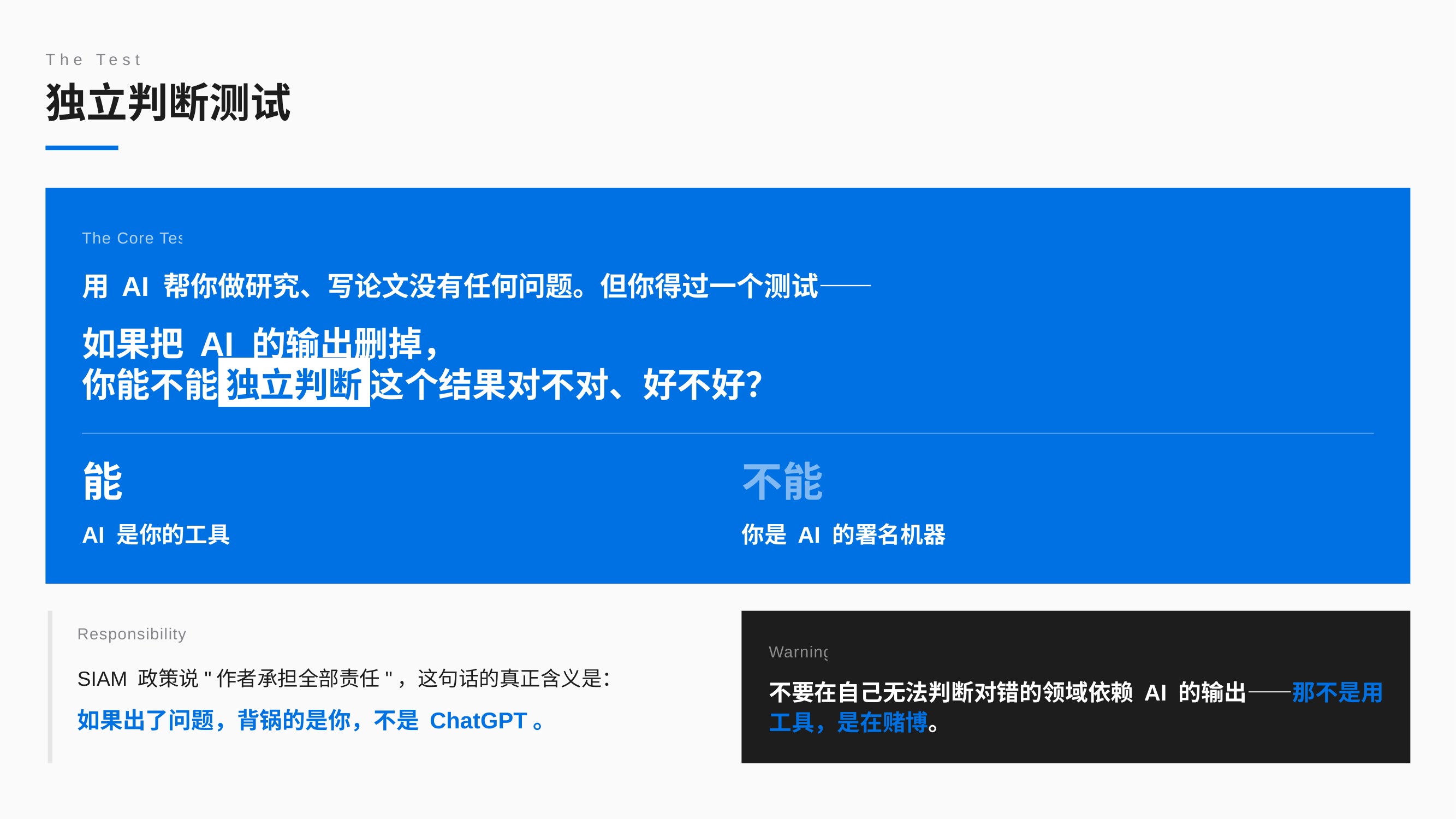

The Test
独立判断测试

The Core Test
用 AI 帮你做研究、写论文没有任何问题。但你得过一个测试——
如果把 AI 的输出删掉，
你能不能 独立判断 这个结果对不对、好不好？

能
不能
AI 是你的工具
你是 AI 的署名机器

Responsibility
Warning
SIAM 政策说"作者承担全部责任"，这句话的真正含义是：
不要在自己无法判断对错的领域依赖 AI 的输出——那不是用工具，是在赌博。
如果出了问题，背锅的是你，不是 ChatGPT。